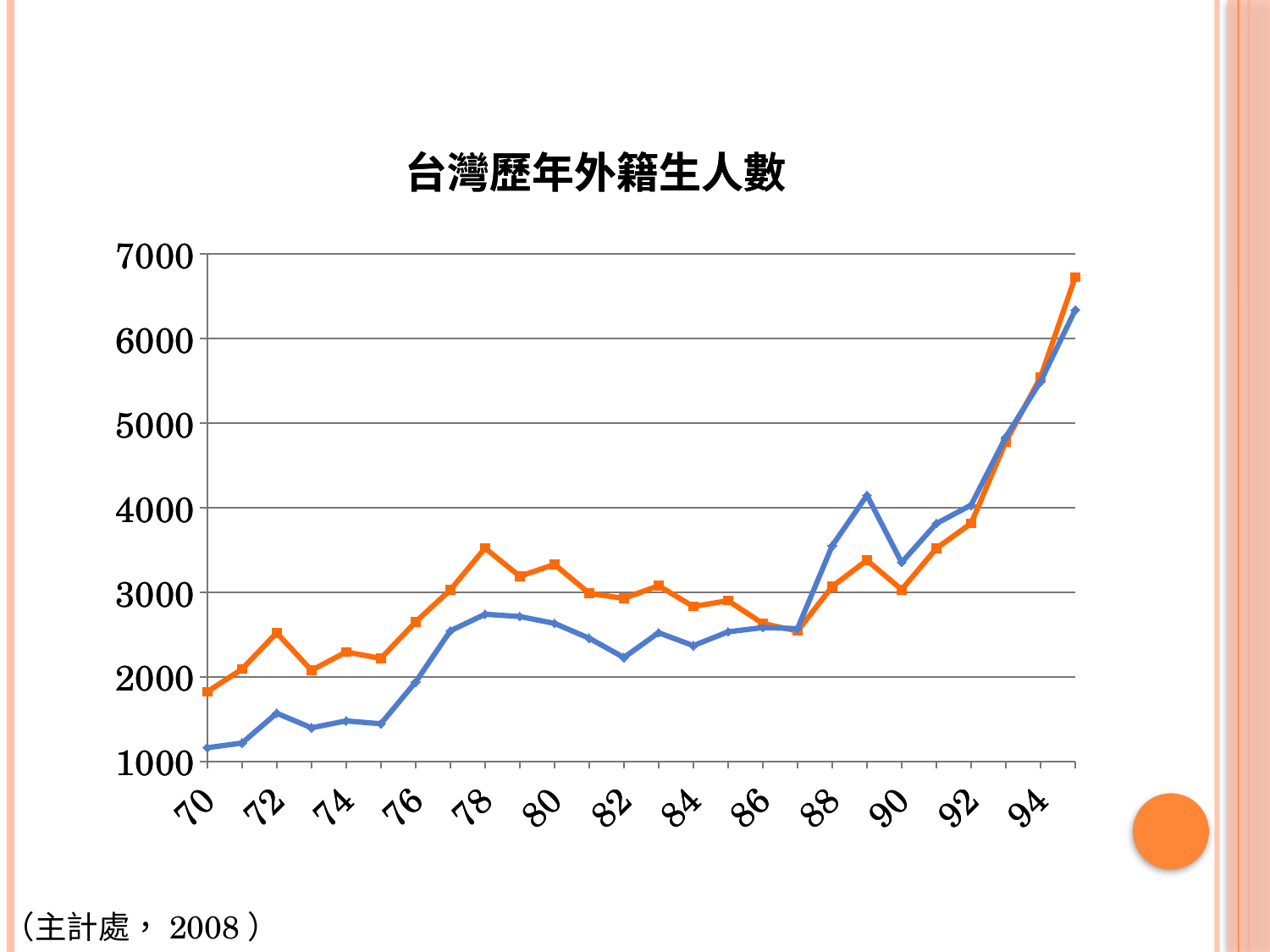

### Chart: 台灣歷年外籍生人數

| Category | 男 | 女 |
|---|---|---|
| 70 | 1822.0 | 1160.0 |
| 71 | 2089.0 | 1215.0 |
| 72 | 2519.0 | 1568.0 |
| 73 | 2075.0 | 1396.0 |
| 74 | 2292.0 | 1477.0 |
| 75 | 2217.0 | 1443.0 |
| 76 | 2648.0 | 1937.0 |
| 77 | 3027.0 | 2542.0 |
| 78 | 3521.0 | 2739.0 |
| 79 | 3188.0 | 2712.0 |
| 80 | 3328.0 | 2631.0 |
| 81 | 2986.0 | 2455.0 |
| 82 | 2927.0 | 2227.0 |
| 83 | 3076.0 | 2520.0 |
| 84 | 2830.0 | 2367.0 |
| 85 | None | None |
| 86 | None | None |
| 87 | None | None |
| 88 | None | None |
| 89 | None | None |
| 90 | None | None |
| 91 | None | None |
| 92 | None | None |
| 93 | None | None |
| 94 | None | None |
| 95 | None | None |

### Chart: 台灣歷年外籍生人數

| Category | 男 | 女 |
|---|---|---|
| 70 | 1822.0 | 1160.0 |
| 71 | 2089.0 | 1215.0 |
| 72 | 2519.0 | 1568.0 |
| 73 | 2075.0 | 1396.0 |
| 74 | 2292.0 | 1477.0 |
| 75 | 2217.0 | 1443.0 |
| 76 | 2648.0 | 1937.0 |
| 77 | 3027.0 | 2542.0 |
| 78 | 3521.0 | 2739.0 |
| 79 | 3188.0 | 2712.0 |
| 80 | 3328.0 | 2631.0 |
| 81 | 2986.0 | 2455.0 |
| 82 | 2927.0 | 2227.0 |
| 83 | 3076.0 | 2520.0 |
| 84 | 2830.0 | 2367.0 |
| 85 | 2900.0 | 2531.0 |
| 86 | 2629.0 | 2581.0 |
| 87 | 2540.0 | 2569.0 |
| 88 | 3067.0 | 3549.0 |
| 89 | 3378.0 | 4146.0 |
| 90 | 3029.0 | 3351.0 |
| 91 | 3519.0 | 3812.0 |
| 92 | 3814.0 | 4030.0 |
| 93 | 4779.0 | 4837.0 |
| 94 | 5543.0 | 5492.0 |
| 95 | 6730.0 | 6340.0 |
（主計處，2008）